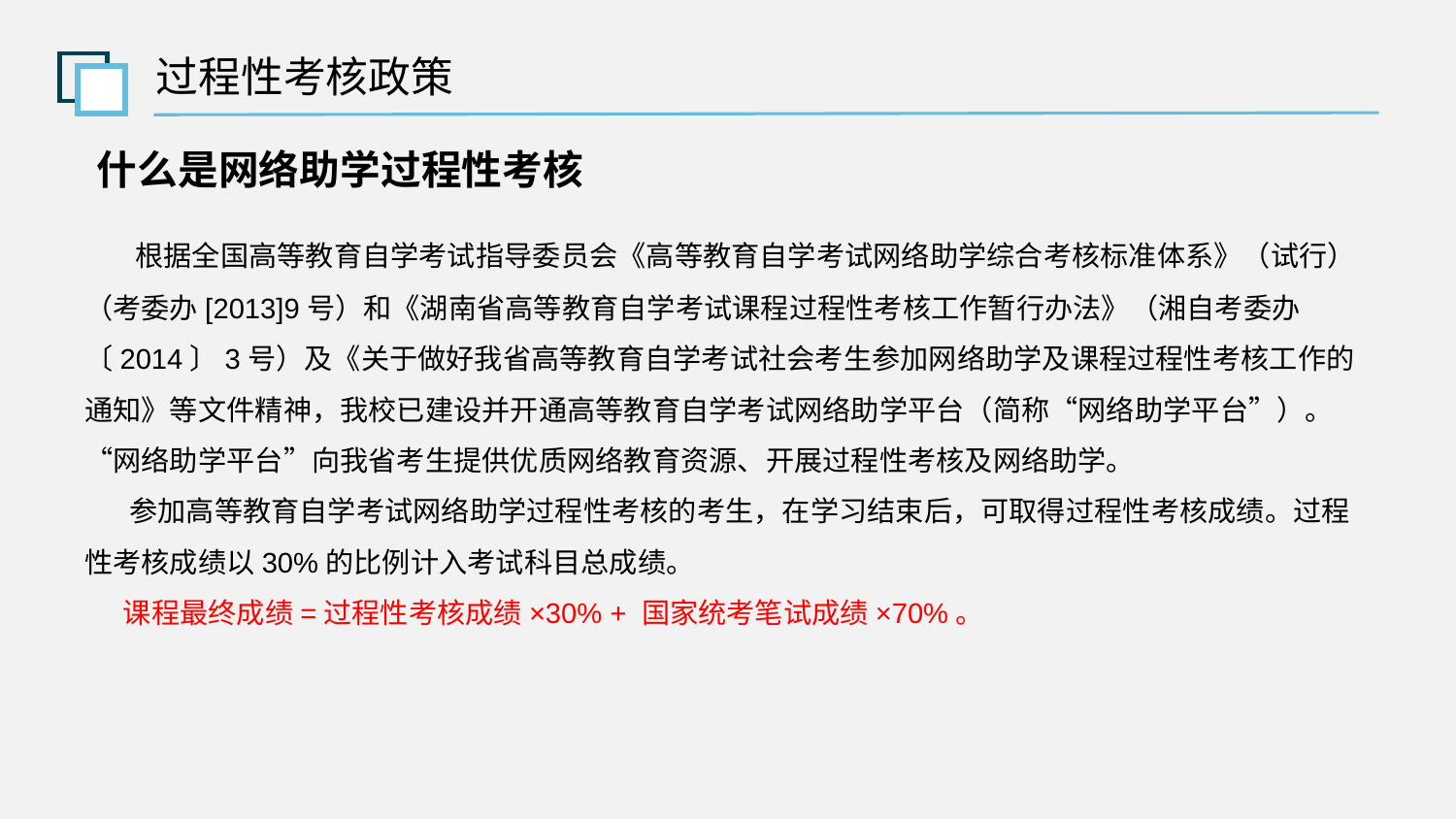

过程性考核政策

什么是网络助学过程性考核
      根据全国高等教育自学考试指导委员会《高等教育自学考试网络助学综合考核标准体系》（试行）（考委办[2013]9号）和《湖南省高等教育自学考试课程过程性考核工作暂行办法》（湘自考委办〔2014〕3号）及《关于做好我省高等教育自学考试社会考生参加网络助学及课程过程性考核工作的通知》等文件精神，我校已建设并开通高等教育自学考试网络助学平台（简称“网络助学平台”）。“网络助学平台”向我省考生提供优质网络教育资源、开展过程性考核及网络助学。
      参加高等教育自学考试网络助学过程性考核的考生，在学习结束后，可取得过程性考核成绩。过程性考核成绩以30%的比例计入考试科目总成绩。
     课程最终成绩=过程性考核成绩×30% + 国家统考笔试成绩×70%。